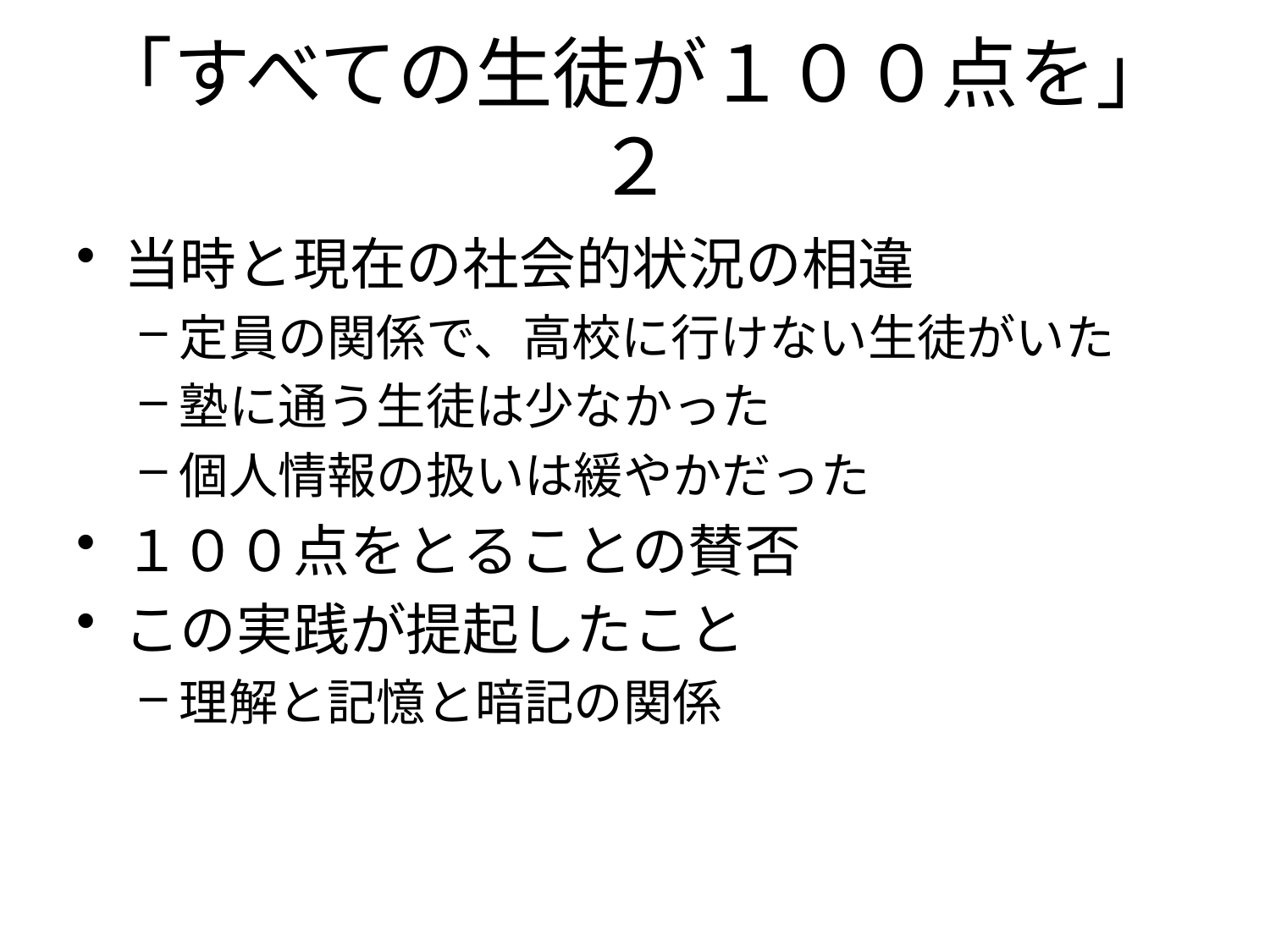

# 「すべての生徒が１００点を」２
当時と現在の社会的状況の相違
定員の関係で、高校に行けない生徒がいた
塾に通う生徒は少なかった
個人情報の扱いは緩やかだった
１００点をとることの賛否
この実践が提起したこと
理解と記憶と暗記の関係